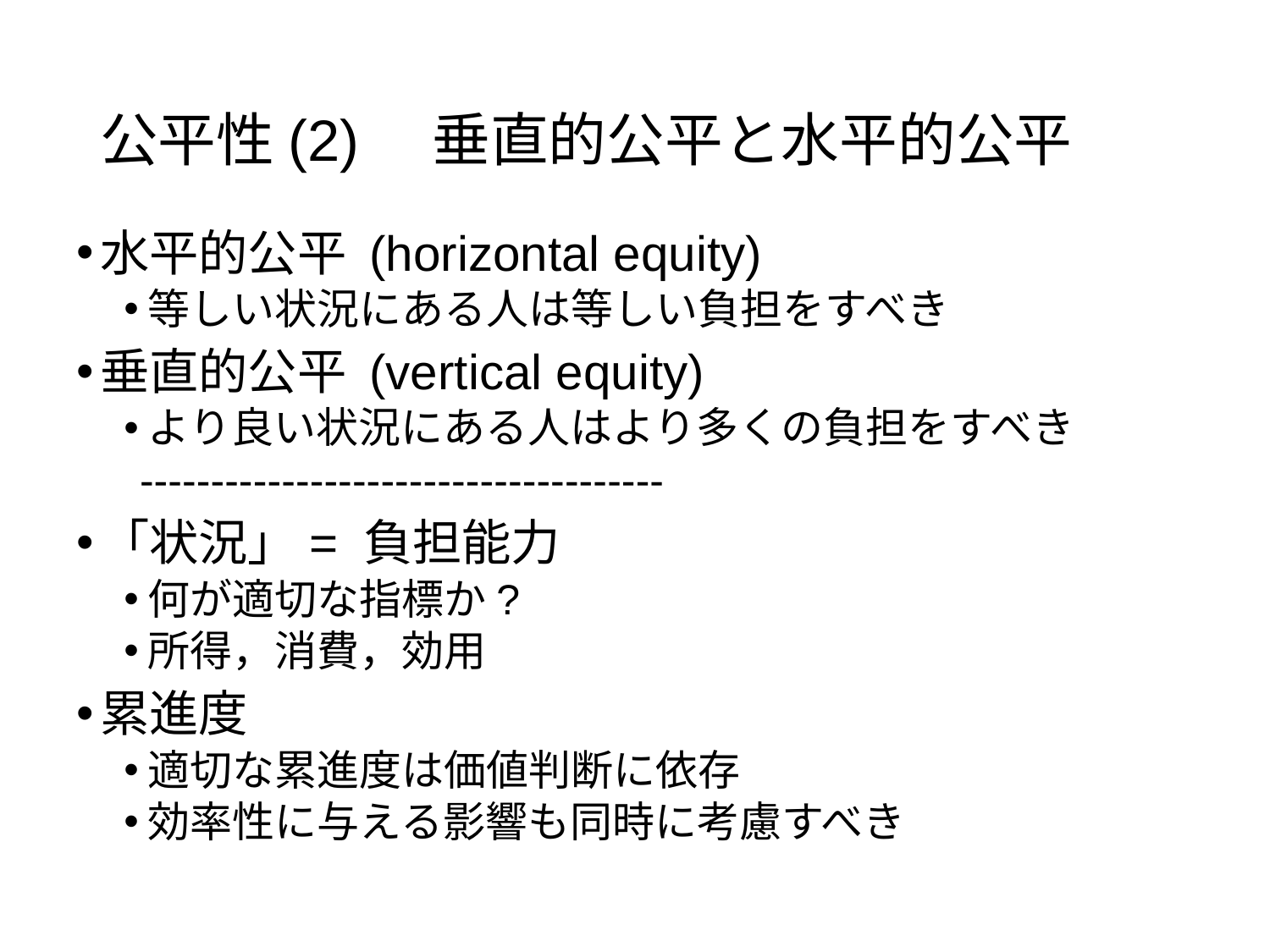

# 公平性(2)　垂直的公平と水平的公平
水平的公平 (horizontal equity)
等しい状況にある人は等しい負担をすべき
垂直的公平 (vertical equity)
より良い状況にある人はより多くの負担をすべき
-------------------------------------
「状況」= 負担能力
何が適切な指標か?
所得，消費，効用
累進度
適切な累進度は価値判断に依存
効率性に与える影響も同時に考慮すべき